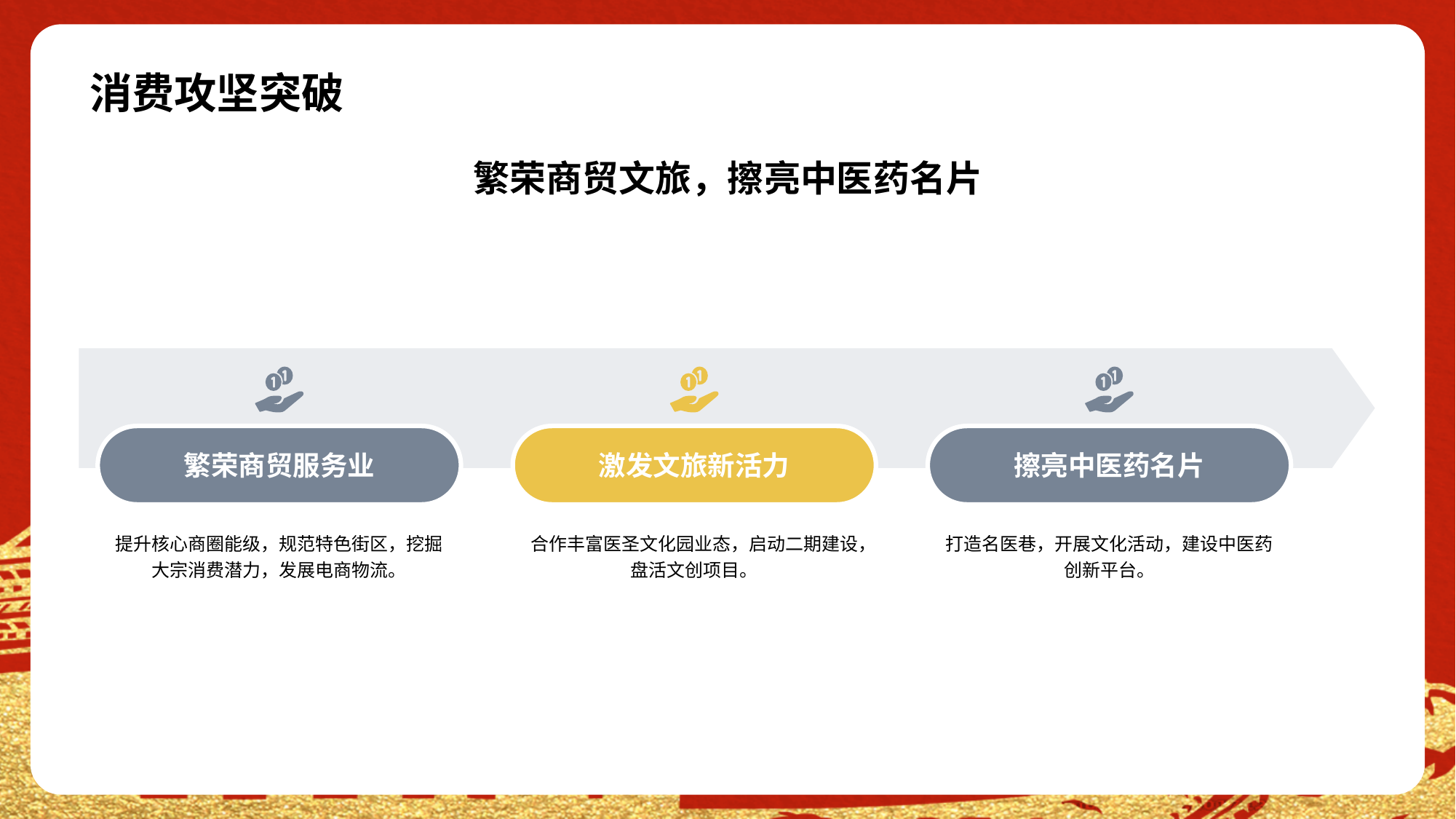

# 消费攻坚突破
繁荣商贸文旅，擦亮中医药名片

繁荣商贸服务业
提升核心商圈能级，规范特色街区，挖掘大宗消费潜力，发展电商物流。

激发文旅新活力
合作丰富医圣文化园业态，启动二期建设，盘活文创项目。

擦亮中医药名片
打造名医巷，开展文化活动，建设中医药创新平台。